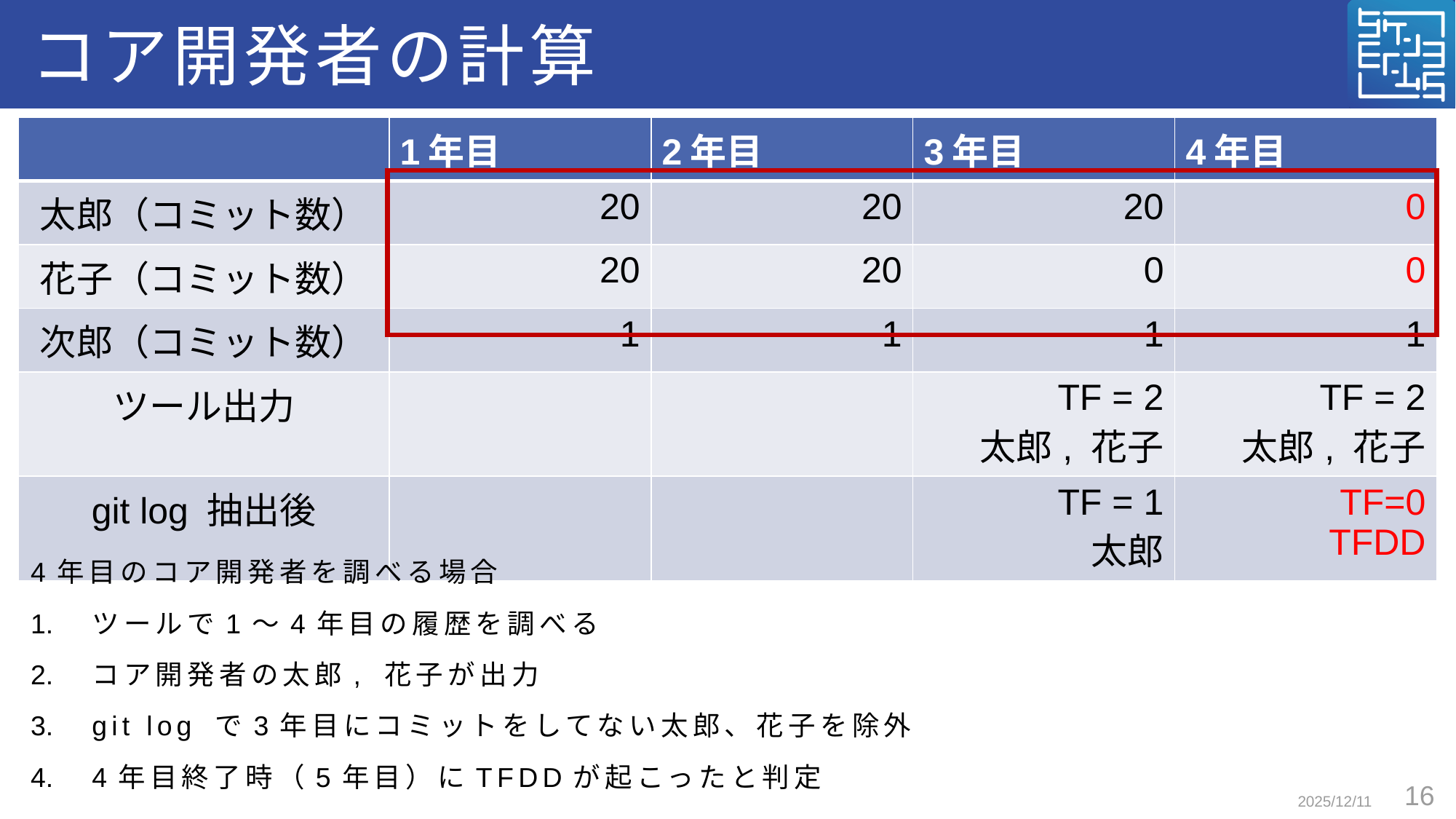

# コア開発者の計算
|  | 1年目 | 2年目 | 3年目 | 4年目 |
| --- | --- | --- | --- | --- |
| 太郎（コミット数） | 20 | 20 | 20 | 0 |
| 花子（コミット数） | 20 | 20 | 0 | 0 |
| 次郎（コミット数） | 1 | 1 | 1 | 1 |
| ツール出力 |  |  | TF = 2 太郎, 花子 | TF = 2 太郎, 花子 |
| git log 抽出後 |  |  | TF = 1 太郎 | TF=0 TFDD |

4年目のコア開発者を調べる場合
ツールで1〜4年目の履歴を調べる
コア開発者の太郎, 花子が出力
git log で3年目にコミットをしてない太郎、花子を除外
4年目終了時（5年目）にTFDDが起こったと判定
16
2025/12/11